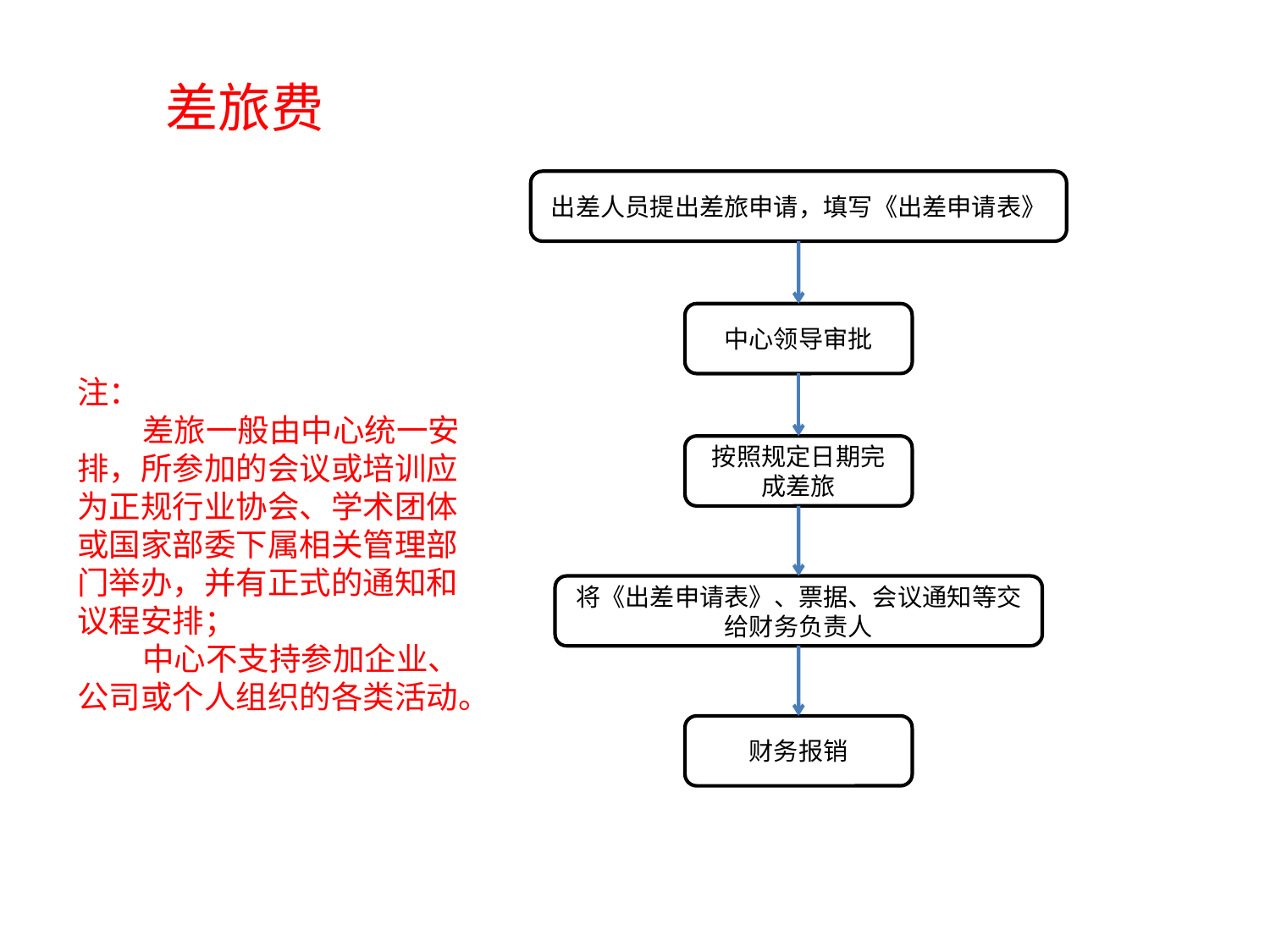

# 差旅费
出差人员提出差旅申请，填写《出差申请表》
中心领导审批
注：
        差旅一般由中心统一安排，所参加的会议或培训应为正规行业协会、学术团体或国家部委下属相关管理部门举办，并有正式的通知和议程安排；
        中心不支持参加企业、公司或个人组织的各类活动。
按照规定日期完成差旅
将《出差申请表》、票据、会议通知等交给财务负责人
财务报销